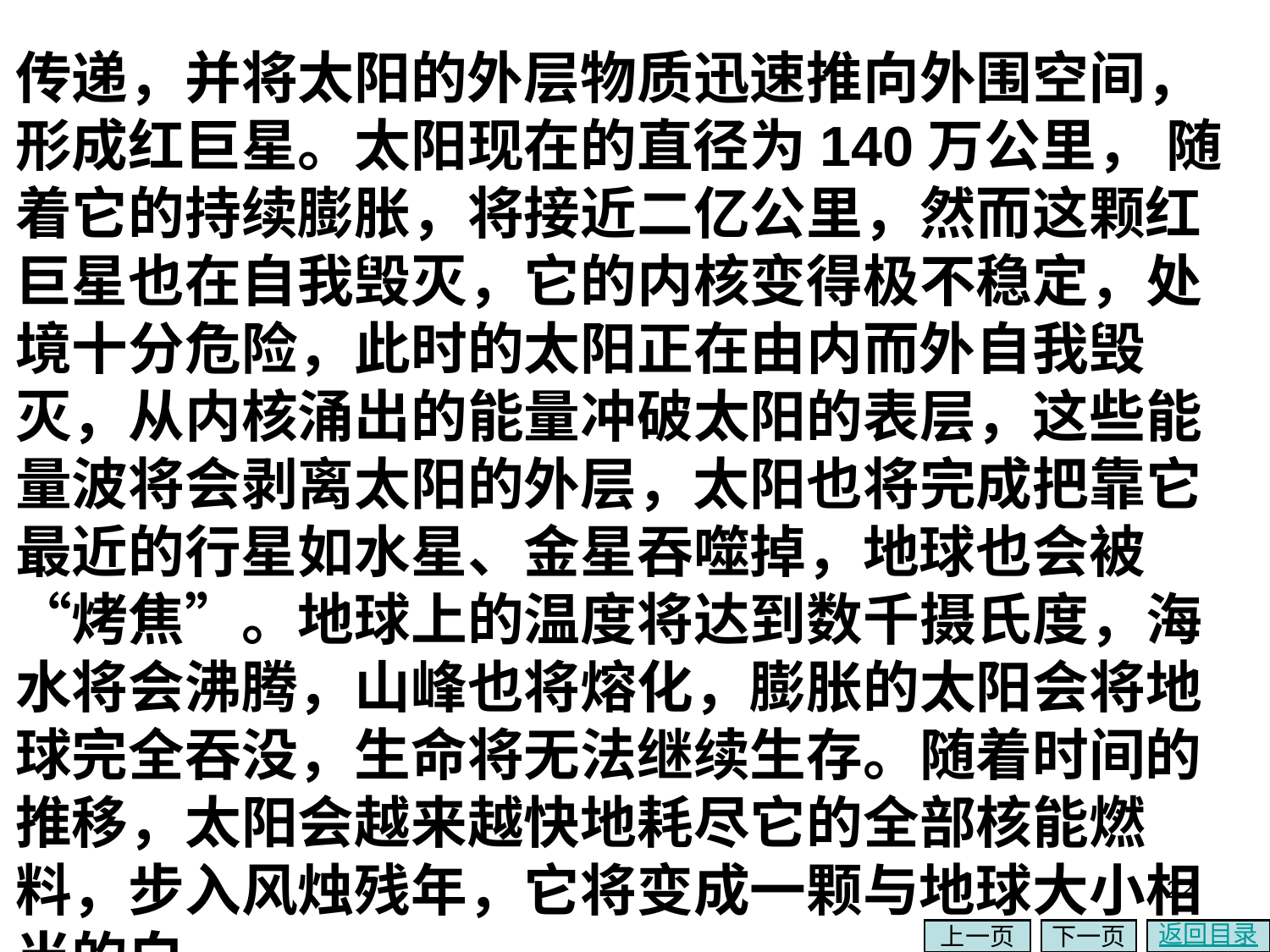

传递，并将太阳的外层物质迅速推向外围空间，形成红巨星。太阳现在的直径为140万公里， 随着它的持续膨胀，将接近二亿公里，然而这颗红巨星也在自我毁灭，它的内核变得极不稳定，处境十分危险，此时的太阳正在由内而外自我毁灭，从内核涌出的能量冲破太阳的表层，这些能量波将会剥离太阳的外层，太阳也将完成把靠它最近的行星如水星、金星吞噬掉，地球也会被 “烤焦”。地球上的温度将达到数千摄氏度，海水将会沸腾，山峰也将熔化，膨胀的太阳会将地球完全吞没，生命将无法继续生存。随着时间的推移，太阳会越来越快地耗尽它的全部核能燃料，步入风烛残年，它将变成一颗与地球大小相当的白
22
上一页
下一页
返回目录